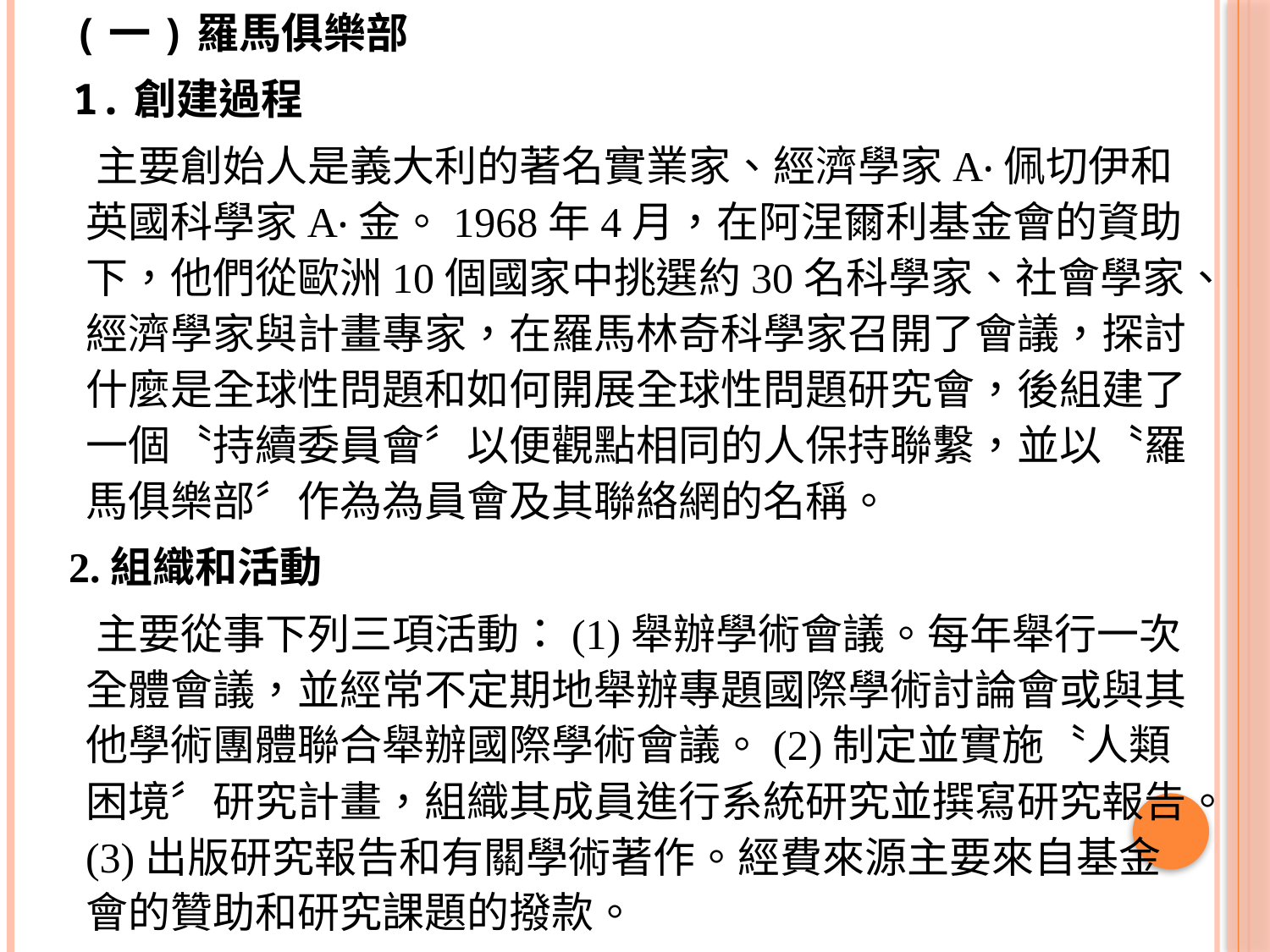

(一)羅馬俱樂部
 1.創建過程
    主要創始人是義大利的著名實業家、經濟學家A‧佩切伊和英國科學家A‧金。1968年4月，在阿涅爾利基金會的資助下，他們從歐洲10個國家中挑選約30名科學家、社會學家、經濟學家與計畫專家，在羅馬林奇科學家召開了會議，探討什麼是全球性問題和如何開展全球性問題研究會，後組建了一個〝持續委員會〞以便觀點相同的人保持聯繫，並以〝羅馬俱樂部〞作為為員會及其聯絡網的名稱。
  2.組織和活動
    主要從事下列三項活動：(1)舉辦學術會議。每年舉行一次全體會議，並經常不定期地舉辦專題國際學術討論會或與其他學術團體聯合舉辦國際學術會議。(2)制定並實施〝人類困境〞研究計畫，組織其成員進行系統研究並撰寫研究報告。(3)出版研究報告和有關學術著作。經費來源主要來自基金會的贊助和研究課題的撥款。